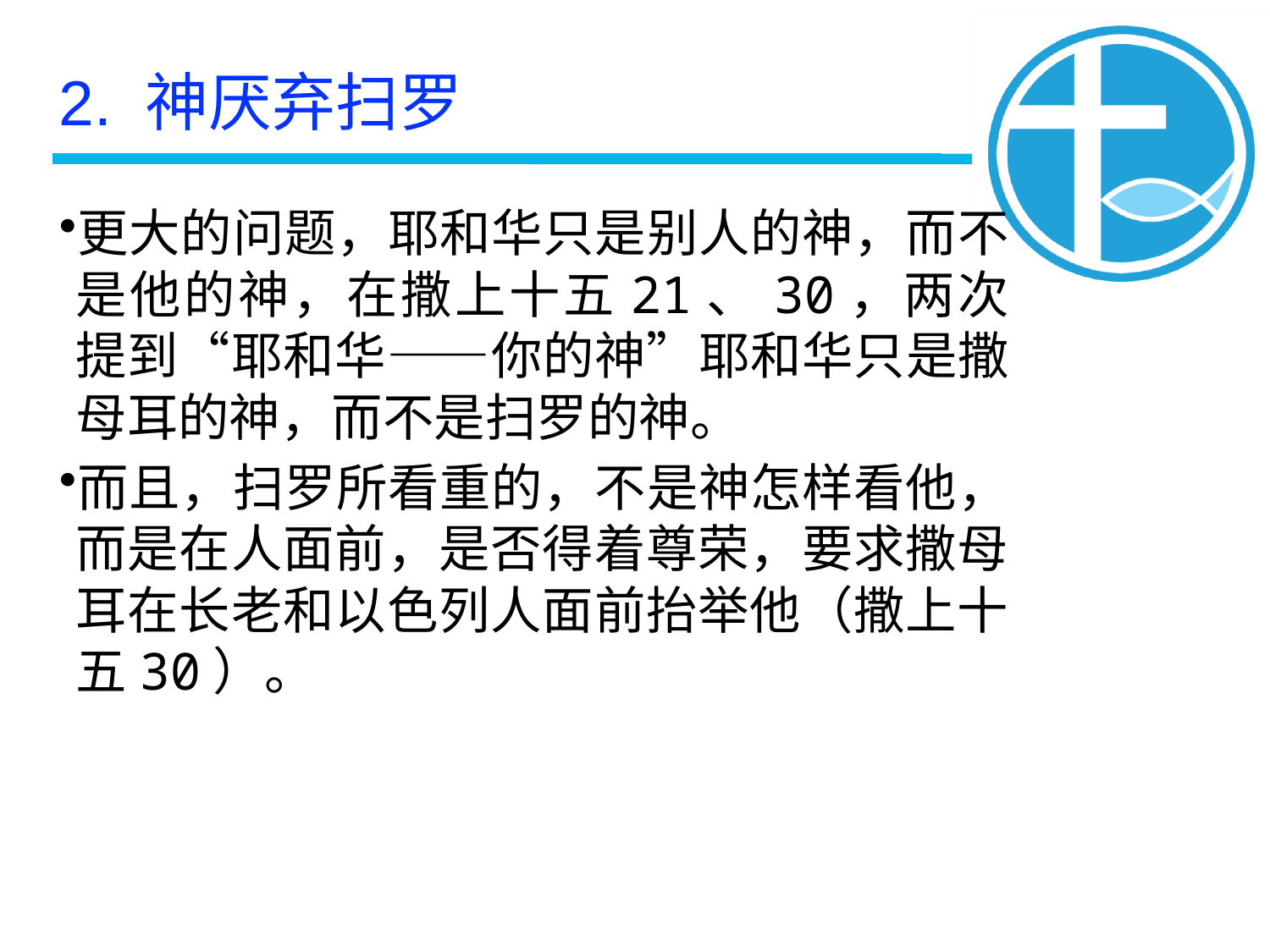

2. 神厌弃扫罗
更大的问题，耶和华只是别人的神，而不是他的神，在撒上十五21、30，两次提到“耶和华——你的神”耶和华只是撒母耳的神，而不是扫罗的神。
而且，扫罗所看重的，不是神怎样看他，而是在人面前，是否得着尊荣，要求撒母耳在长老和以色列人面前抬举他（撒上十五30）。